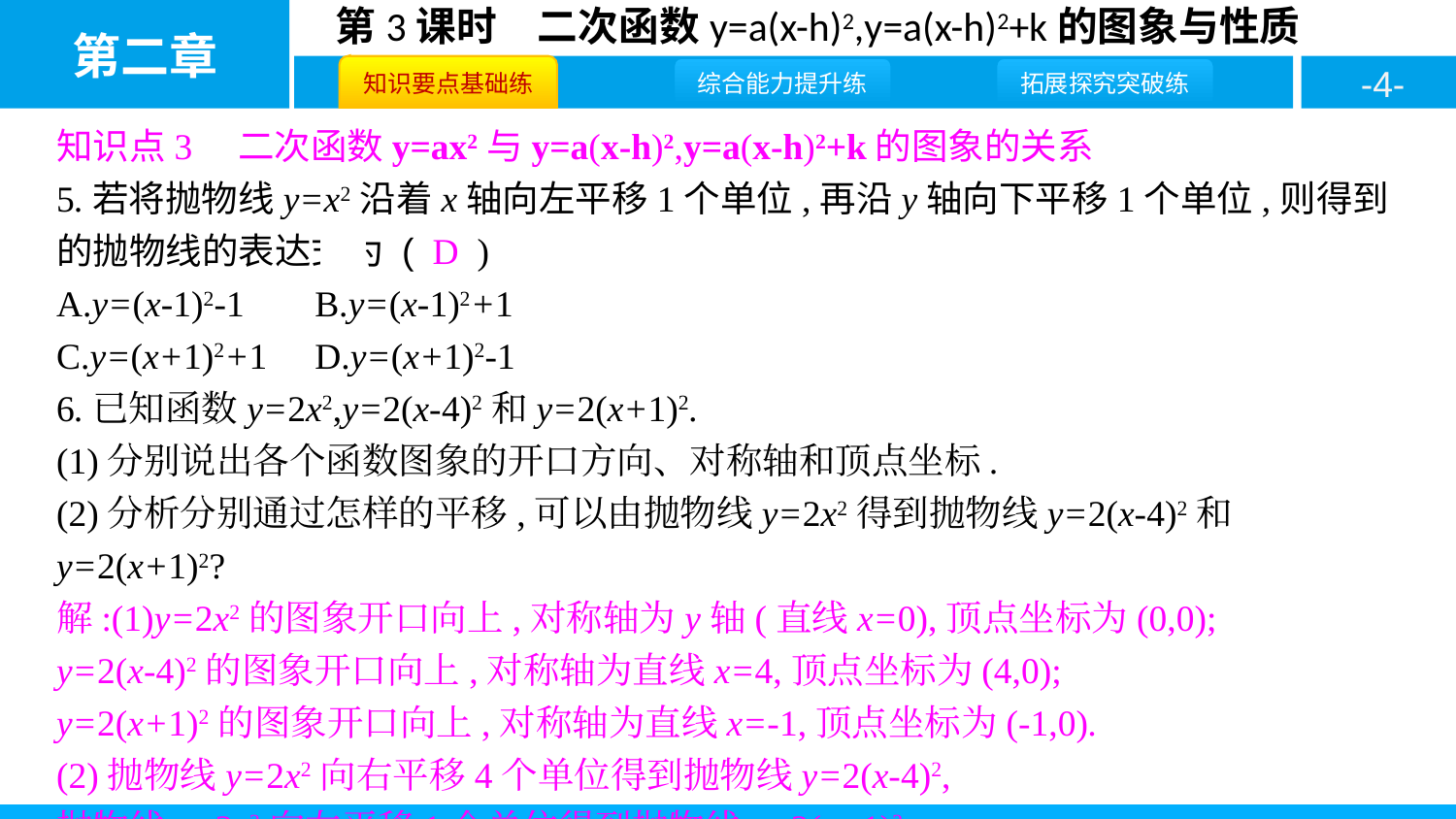

知识点3　二次函数y=ax2与y=a(x-h)2,y=a(x-h)2+k的图象的关系
5.若将抛物线y=x2沿着x轴向左平移1个单位,再沿y轴向下平移1个单位,则得到的抛物线的表达式为 (  D  )
A.y=(x-1)2-1	B.y=(x-1)2+1
C.y=(x+1)2+1	D.y=(x+1)2-1
6.已知函数y=2x2,y=2(x-4)2和y=2(x+1)2.
(1)分别说出各个函数图象的开口方向、对称轴和顶点坐标.
(2)分析分别通过怎样的平移,可以由抛物线y=2x2得到抛物线y=2(x-4)2和y=2(x+1)2?
解:(1)y=2x2的图象开口向上,对称轴为y轴(直线x=0),顶点坐标为(0,0);
y=2(x-4)2的图象开口向上,对称轴为直线x=4,顶点坐标为(4,0);
y=2(x+1)2的图象开口向上,对称轴为直线x=-1,顶点坐标为(-1,0).
(2)抛物线y=2x2向右平移4个单位得到抛物线y=2(x-4)2,
抛物线y=2x2向左平移1个单位得到抛物线y=2(x+1)2.